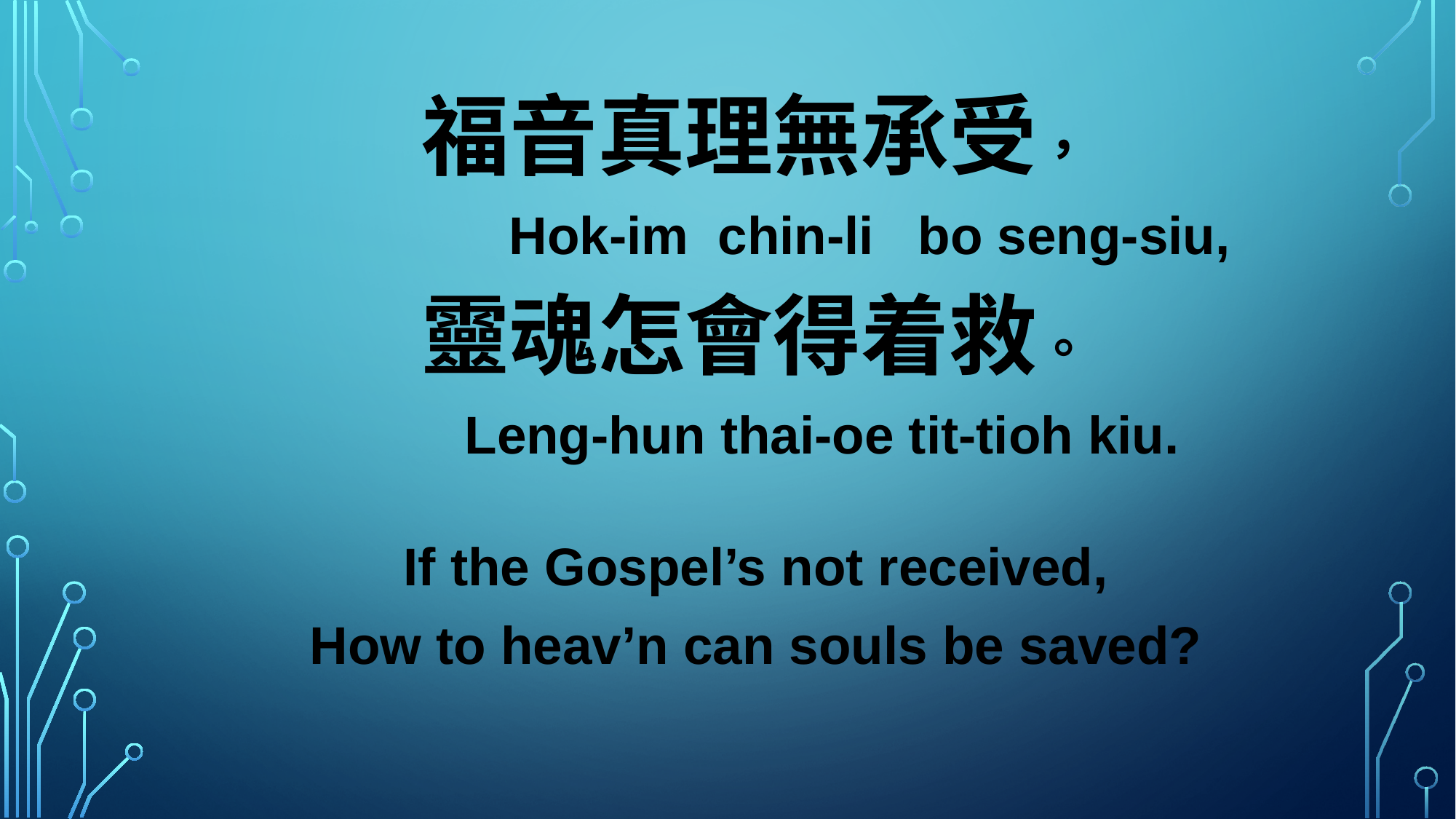

福音真理無承受，
                        Hok-im  chin-li   bo seng-siu,
靈魂怎會得着救。
                     Leng-hun thai-oe tit-tioh kiu.

If the Gospel’s not received,
How to heav’n can souls be saved?